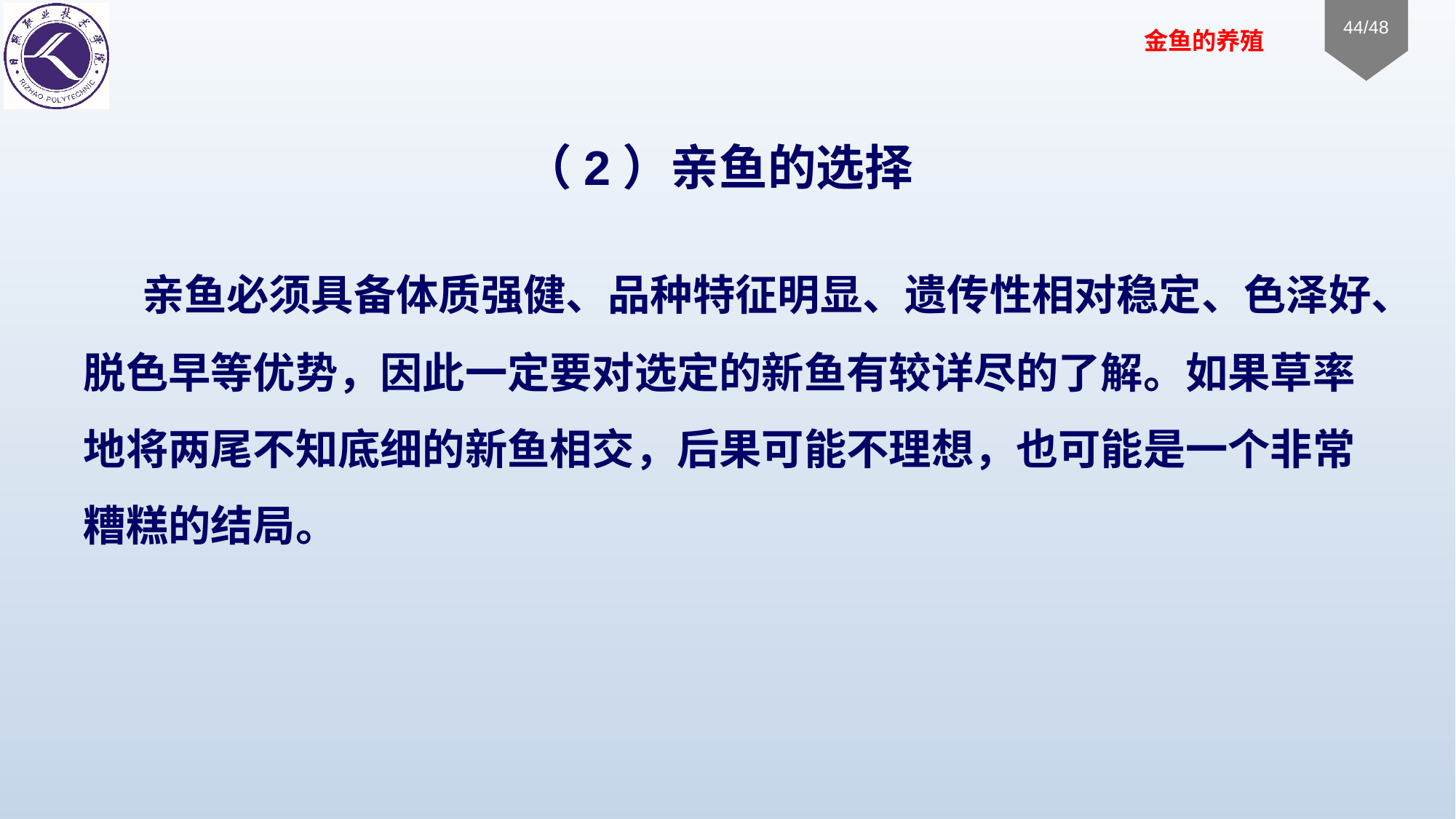

# （2）亲鱼的选择
 亲鱼必须具备体质强健、品种特征明显、遗传性相对稳定、色泽好、脱色早等优势，因此一定要对选定的新鱼有较详尽的了解。如果草率地将两尾不知底细的新鱼相交，后果可能不理想，也可能是一个非常糟糕的结局。